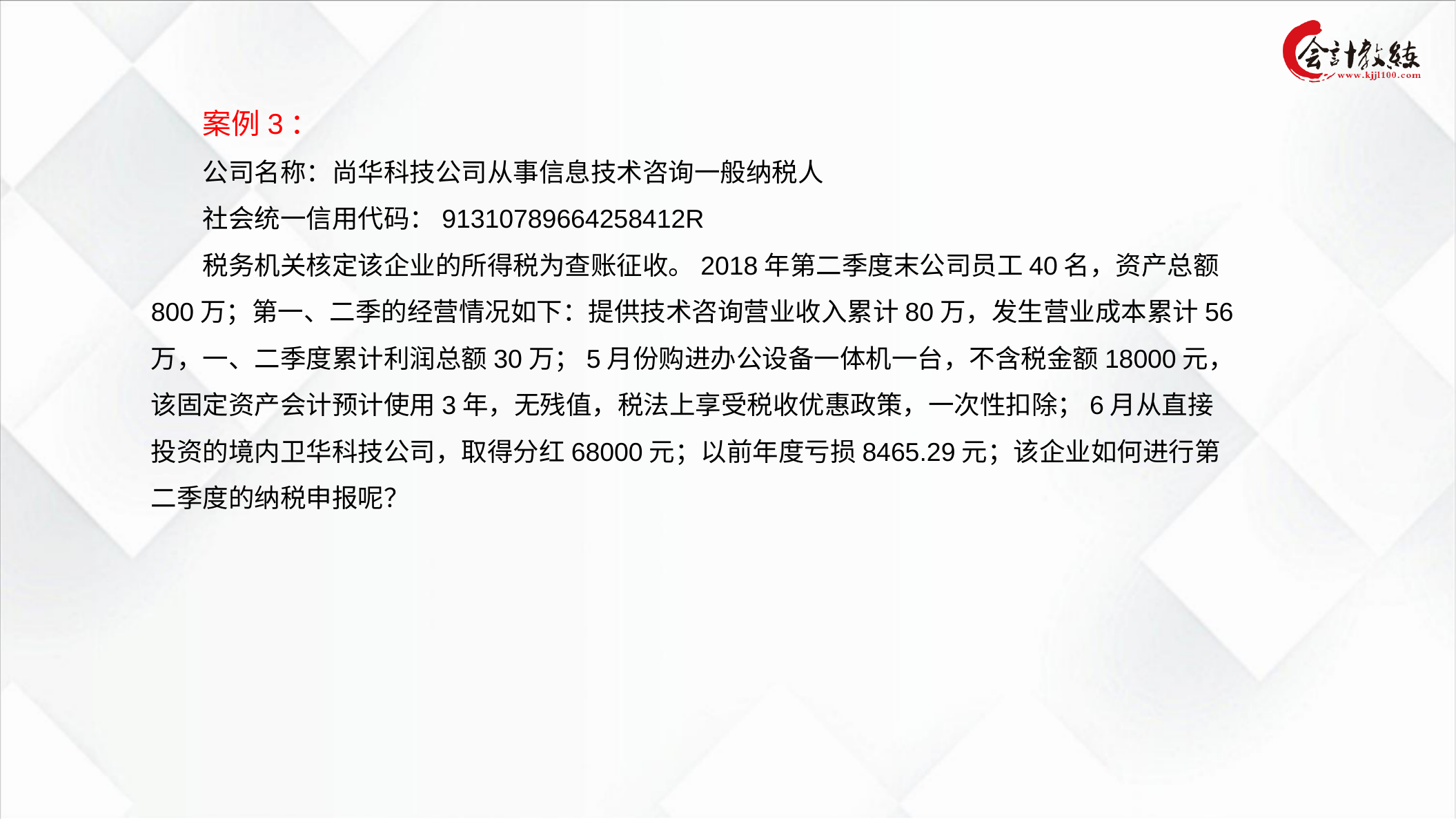

案例3：
公司名称：尚华科技公司从事信息技术咨询一般纳税人
社会统一信用代码：91310789664258412R
税务机关核定该企业的所得税为查账征收。2018年第二季度末公司员工40名，资产总额800万；第一、二季的经营情况如下：提供技术咨询营业收入累计80万，发生营业成本累计56万，一、二季度累计利润总额30万；5月份购进办公设备一体机一台，不含税金额18000元，该固定资产会计预计使用3年，无残值，税法上享受税收优惠政策，一次性扣除；6月从直接投资的境内卫华科技公司，取得分红68000元；以前年度亏损8465.29元；该企业如何进行第二季度的纳税申报呢？